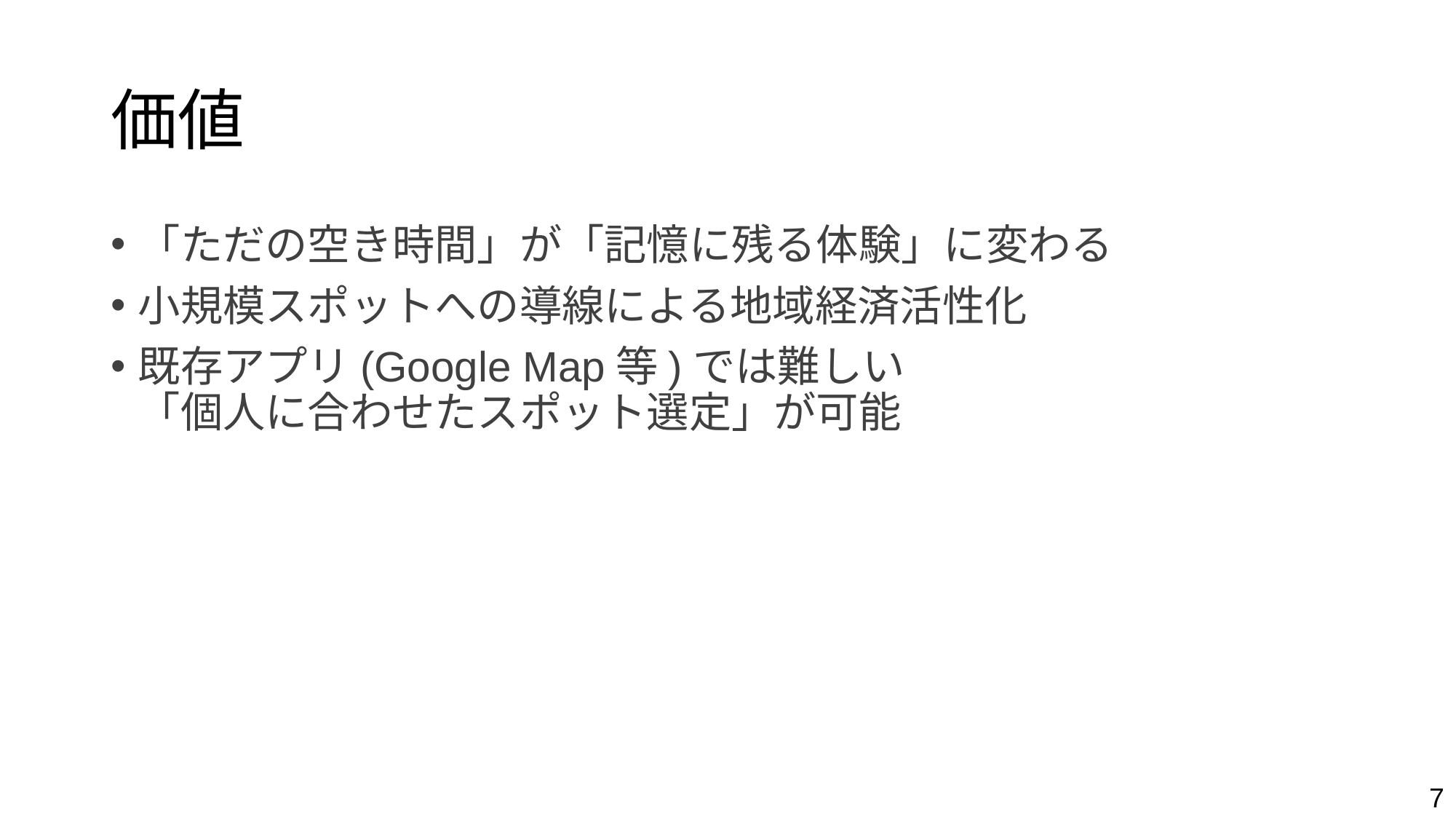

# 価値
「ただの空き時間」が「記憶に残る体験」に変わる
小規模スポットへの導線による地域経済活性化
既存アプリ(Google Map等)では難しい
「個人に合わせたスポット選定」が可能

7